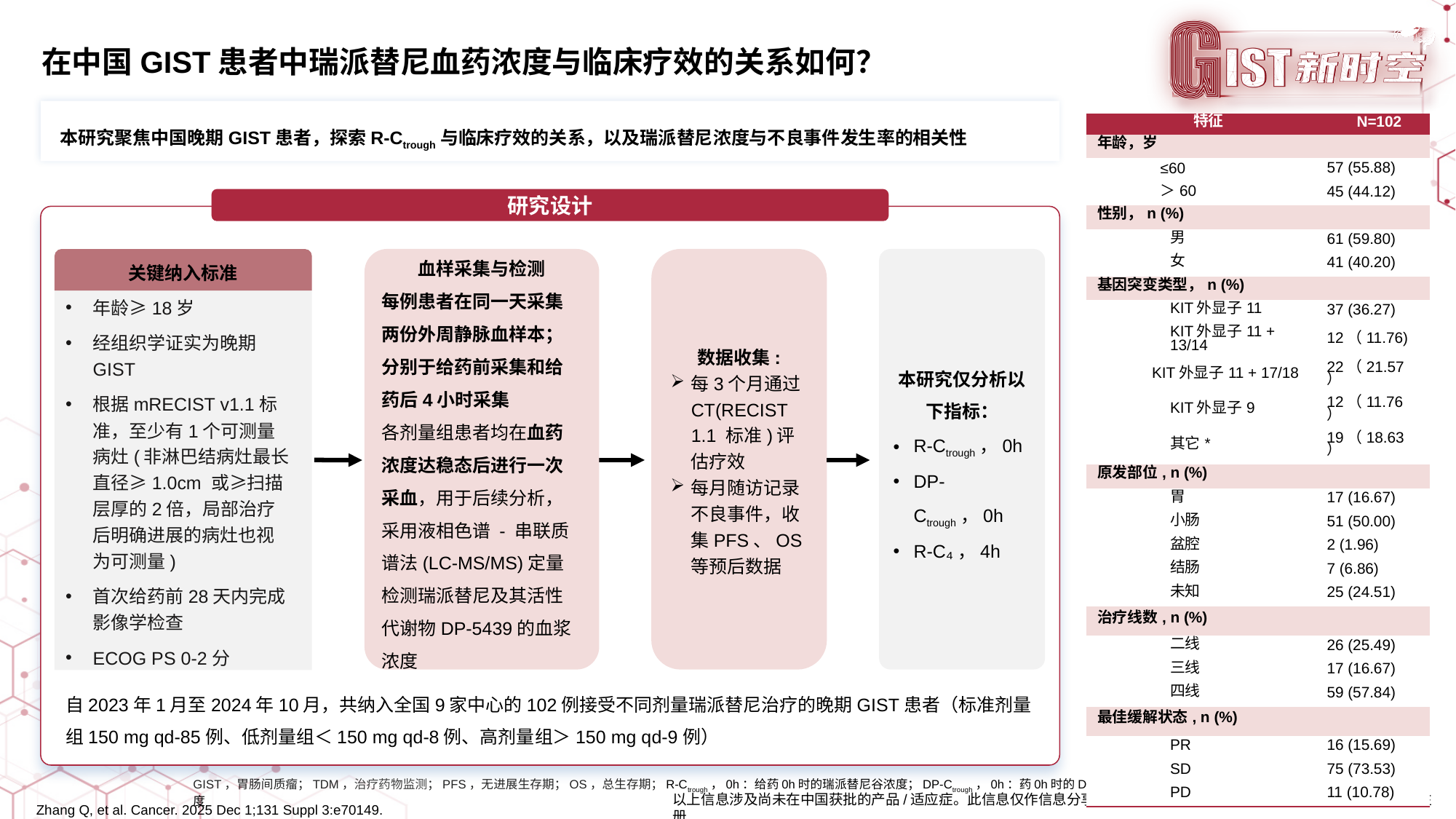

在中国GIST患者中瑞派替尼血药浓度与临床疗效的关系如何？

本研究聚焦中国晚期GIST患者，探索R-Ctrough与临床疗效的关系，以及瑞派替尼浓度与不良事件发生率的相关性
| 特征 | N=102 |
| --- | --- |
| 年龄，岁 |  |
| ≤60 | 57 (55.88) |
| ＞60 | 45 (44.12) |
| 性别，n (%) |  |
| 男 | 61 (59.80) |
| 女 | 41 (40.20) |
| 基因突变类型，n (%) |  |
| KIT外显子11 | 37 (36.27) |
| KIT外显子11 + 13/14 | 12（11.76) |
| KIT外显子11 + 17/18 | 22（21.57） |
| KIT外显子9 | 12（11.76） |
| 其它\* | 19（18.63） |
| 原发部位, n (%) |  |
| 胃 | 17 (16.67) |
| 小肠 | 51 (50.00) |
| 盆腔 | 2 (1.96) |
| 结肠 | 7 (6.86) |
| 未知 | 25 (24.51) |
| 治疗线数, n (%) |  |
| 二线 | 26 (25.49) |
| 三线 | 17 (16.67) |
| 四线 | 59 (57.84) |
| 最佳缓解状态, n (%) |  |
| PR | 16 (15.69) |
| SD | 75 (73.53) |
| PD | 11 (10.78) |
研究设计

血样采集与检测
每例患者在同一天采集两份外周静脉血样本；分别于给药前采集和给药后4小时采集
各剂量组患者均在血药浓度达稳态后进行一次采血，用于后续分析，采用液相色谱 - 串联质谱法(LC-MS/MS)定量检测瑞派替尼及其活性代谢物DP-5439的血浆浓度
数据收集:
每3个月通过CT(RECIST 1.1 标准)评估疗效
每月随访记录不良事件，收集PFS、OS等预后数据
本研究仅分析以下指标：
R-Ctrough，0h
DP-Ctrough，0h
R-C₄，4h
关键纳入标准
年龄≥18岁
经组织学证实为晚期GIST
根据mRECIST v1.1标准，至少有1个可测量病灶(非淋巴结病灶最长直径≥1.0cm 或≥扫描层厚的2倍，局部治疗后明确进展的病灶也视为可测量)
首次给药前28天内完成影像学检查
ECOG PS 0-2分
自2023年1月至2024年10月，共纳入全国9家中心的102例接受不同剂量瑞派替尼治疗的晚期GIST患者（标准剂量组150 mg qd-85例、低剂量组＜150 mg qd-8例、高剂量组＞150 mg qd-9例）
GIST，胃肠间质瘤；TDM，治疗药物监测；PFS，无进展生存期；OS，总生存期；R-Ctrough，0h：给药0h时的瑞派替尼谷浓度；DP-Ctrough，0h：药0h时的DP-5439谷浓度； R-C₄，4h：给4h时的瑞派替尼血药峰浓度
Zhang Q, et al. Cancer. 2025 Dec 1;131 Suppl 3:e70149.